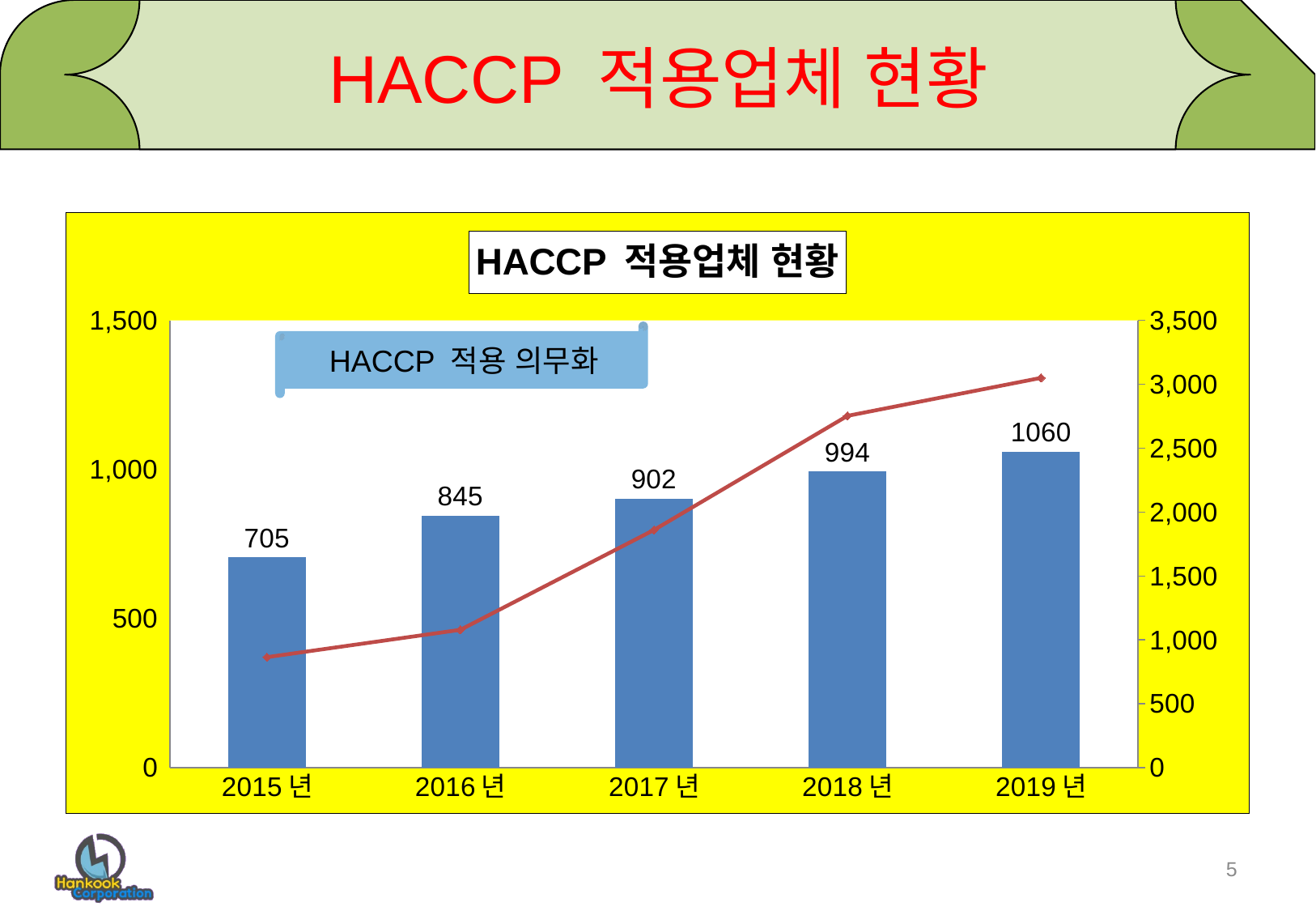

# HACCP 적용업체 현황

### Chart: HACCP 적용업체 현황

| Category | 의무업체 | 자율업체 |
|---|---|---|
| 2015년 | 705.0 | 865.0 |
| 2016년 | 845.0 | 1079.0 |
| 2017년 | 902.0 | 1860.0 |
| 2018년 | 994.0 | 2753.0 |
| 2019년 | 1060.0 | 3050.0 |
HACCP 적용 의무화
5